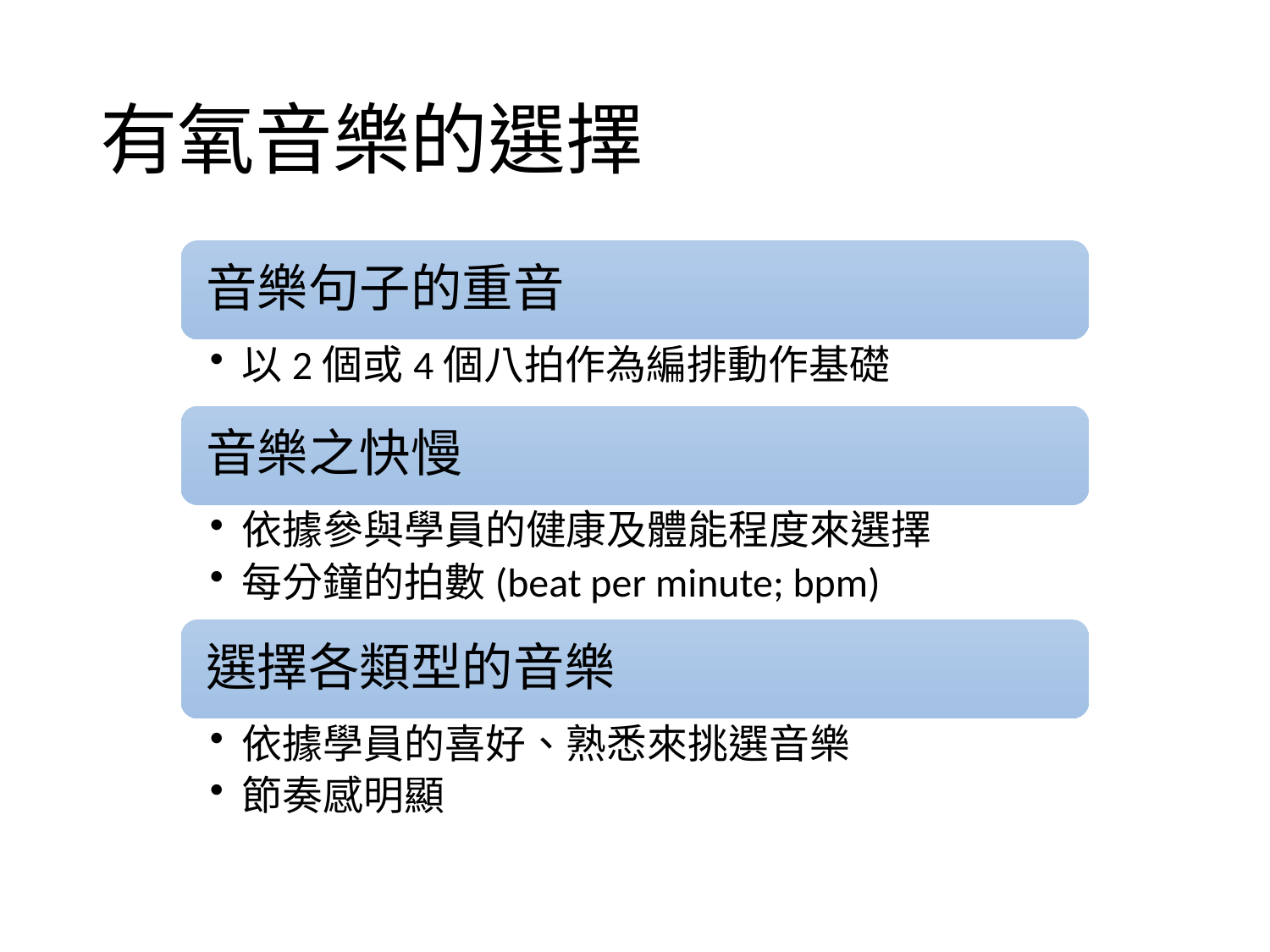

# 有氧音樂的選擇
音樂句子的重音
以2個或4個八拍作為編排動作基礎
音樂之快慢
依據參與學員的健康及體能程度來選擇
每分鐘的拍數(beat per minute; bpm)
選擇各類型的音樂
依據學員的喜好、熟悉來挑選音樂
節奏感明顯